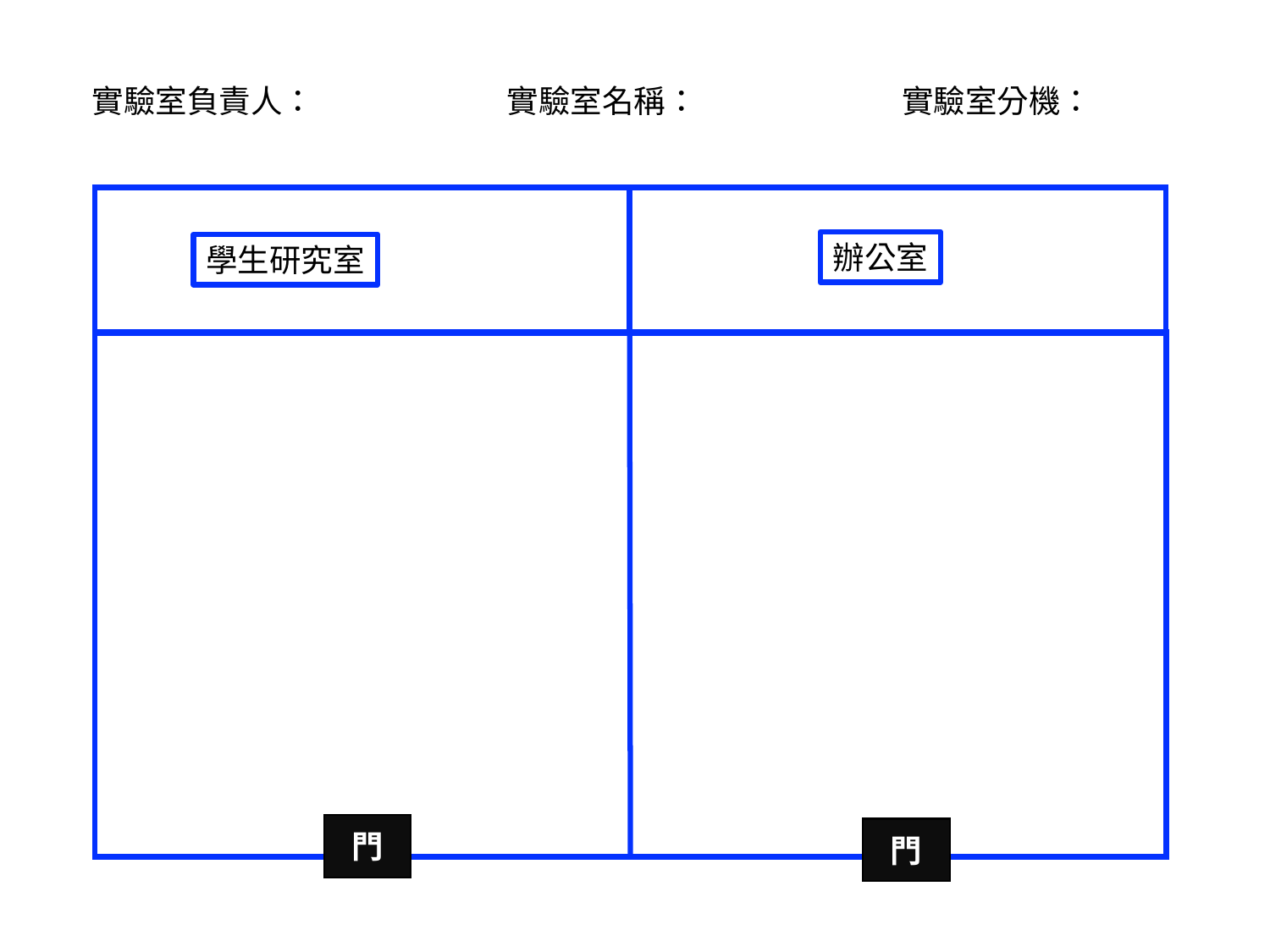

實驗室負責人：
實驗室分機：
實驗室名稱：

辦公室
學生研究室

門
門